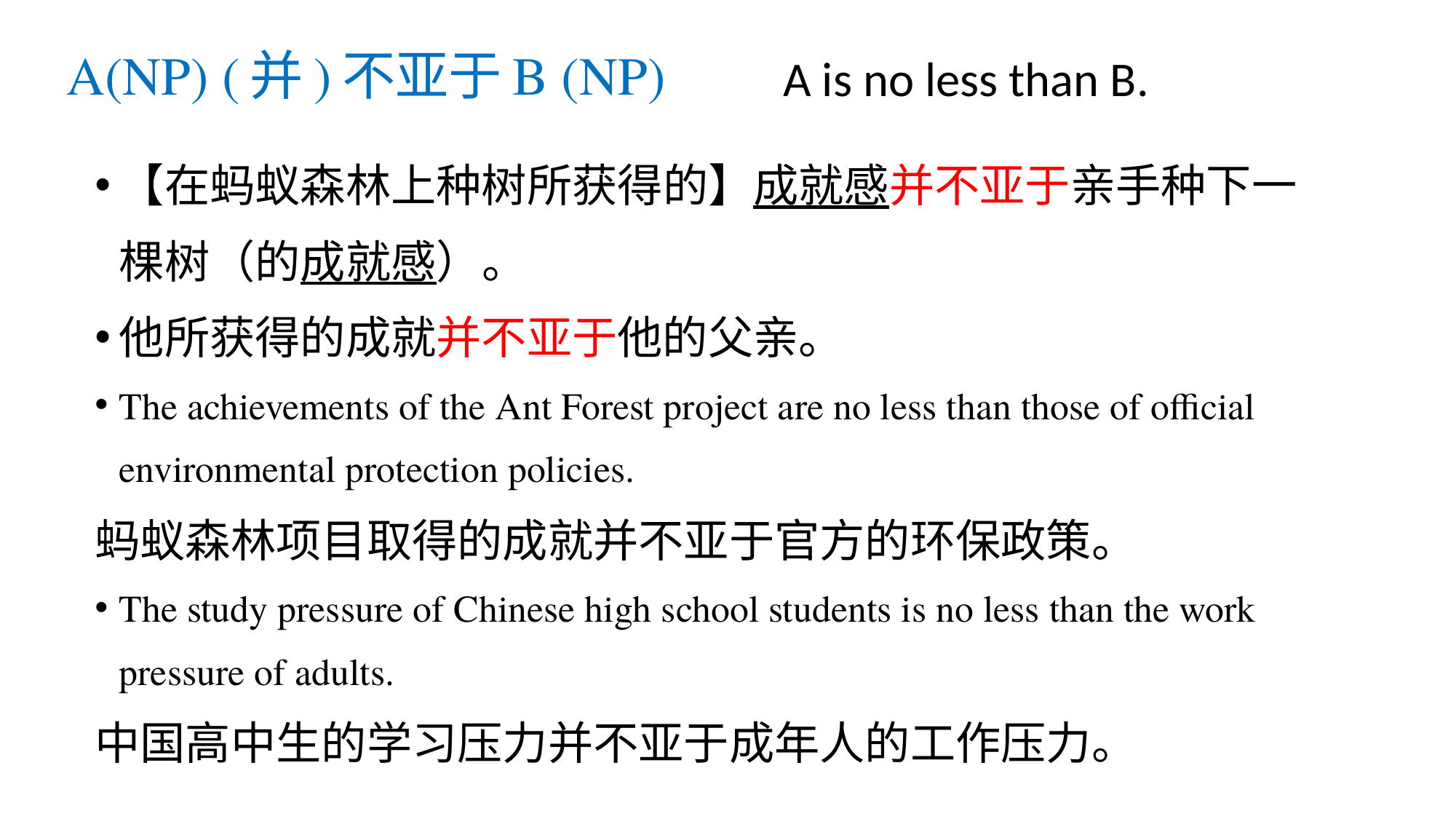

# A(NP) (并)不亚于B (NP)
A is no less than B.
【在蚂蚁森林上种树所获得的】成就感并不亚于亲手种下一棵树（的成就感）。
他所获得的成就并不亚于他的父亲。
The achievements of the Ant Forest project are no less than those of official environmental protection policies.
蚂蚁森林项目取得的成就并不亚于官方的环保政策。
The study pressure of Chinese high school students is no less than the work pressure of adults.
中国高中生的学习压力并不亚于成年人的工作压力。